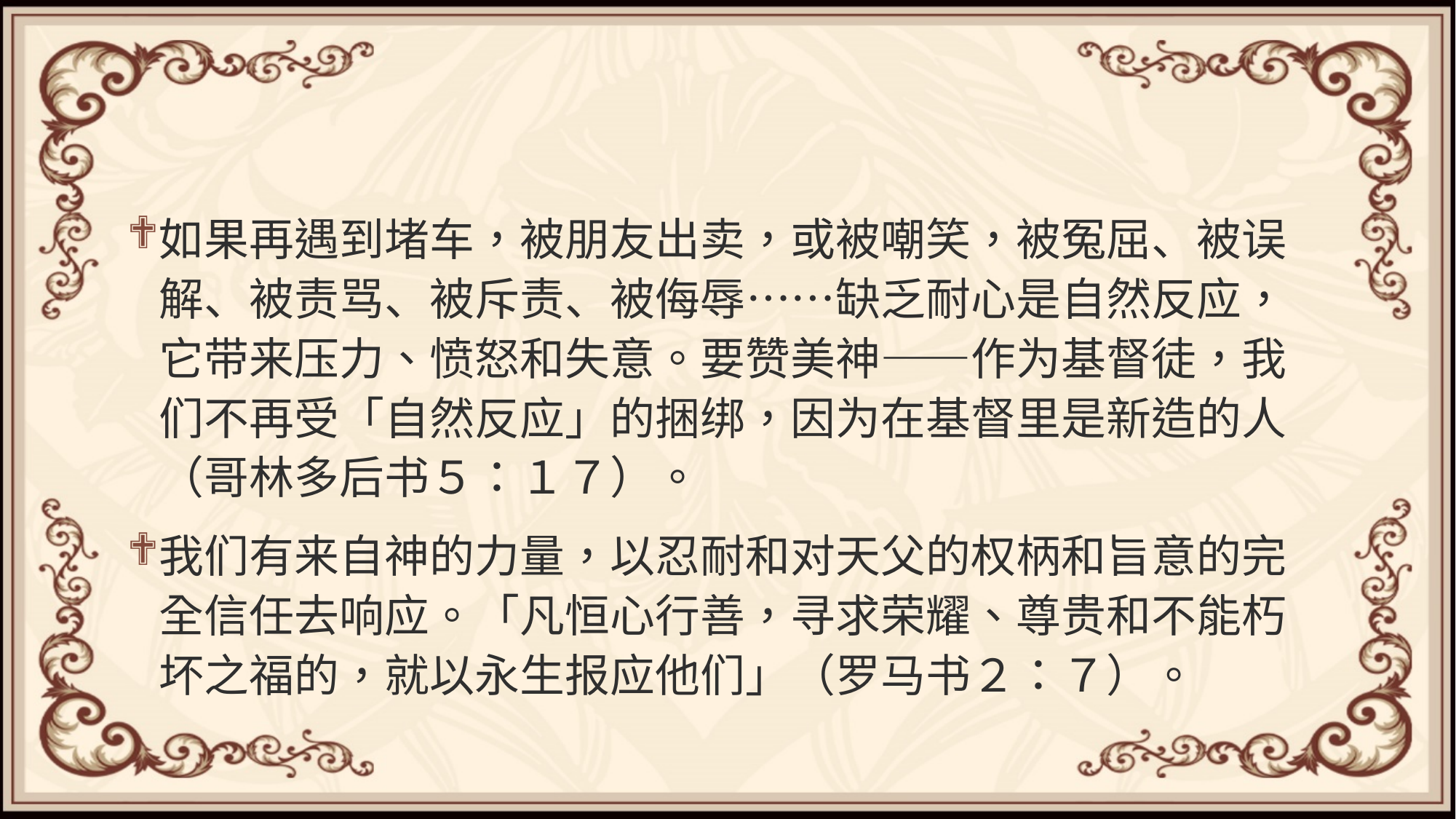

#
如果再遇到堵车，被朋友出卖，或被嘲笑，被冤屈、被误解、被责骂、被斥责、被侮辱……缺乏耐心是自然反应，它带来压力、愤怒和失意。要赞美神——作为基督徒，我们不再受「自然反应」的捆绑，因为在基督里是新造的人（哥林多后书５：１７）。
我们有来自神的力量，以忍耐和对天父的权柄和旨意的完全信任去响应。「凡恒心行善，寻求荣耀、尊贵和不能朽坏之福的，就以永生报应他们」（罗马书２：７）。